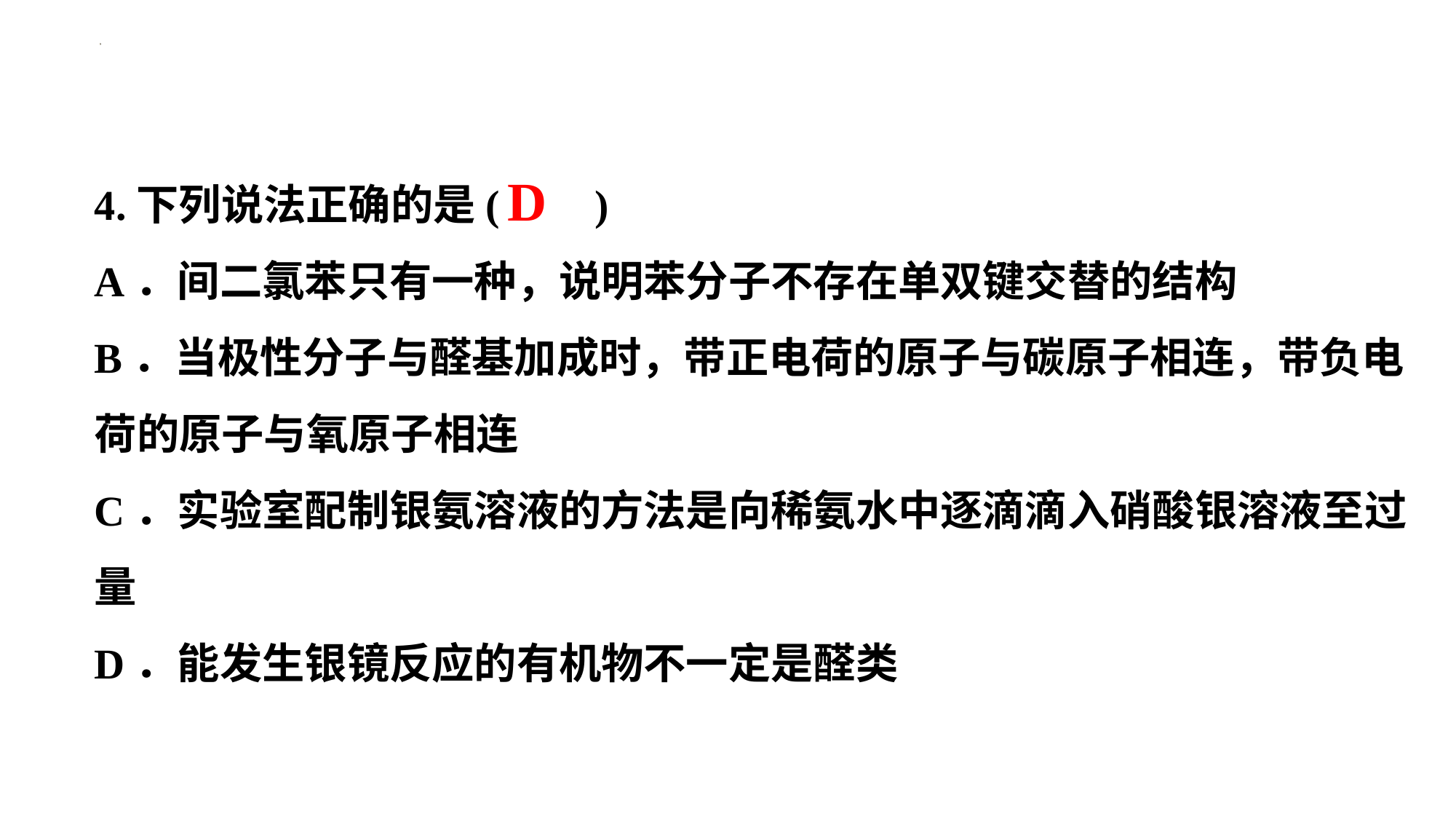

4.下列说法正确的是(         )
A．间二氯苯只有一种，说明苯分子不存在单双键交替的结构
B．当极性分子与醛基加成时，带正电荷的原子与碳原子相连，带负电荷的原子与氧原子相连
C．实验室配制银氨溶液的方法是向稀氨水中逐滴滴入硝酸银溶液至过量
D．能发生银镜反应的有机物不一定是醛类
D